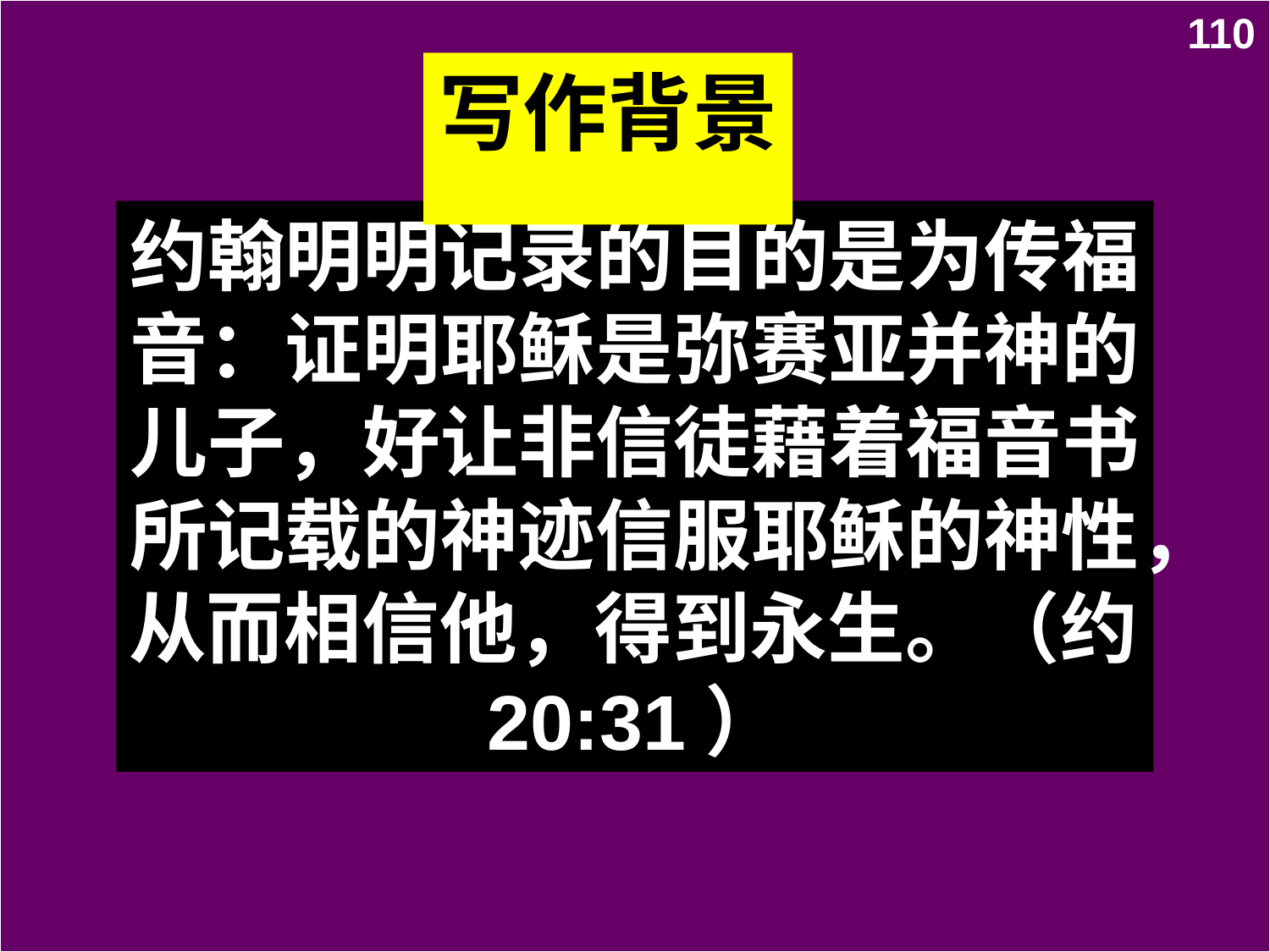

110
写作背景
约翰明明记录的目的是为传福音：证明耶稣是弥赛亚并神的儿子，好让非信徒藉着福音书所记载的神迹信服耶稣的神性，从而相信他，得到永生。（约20:31）